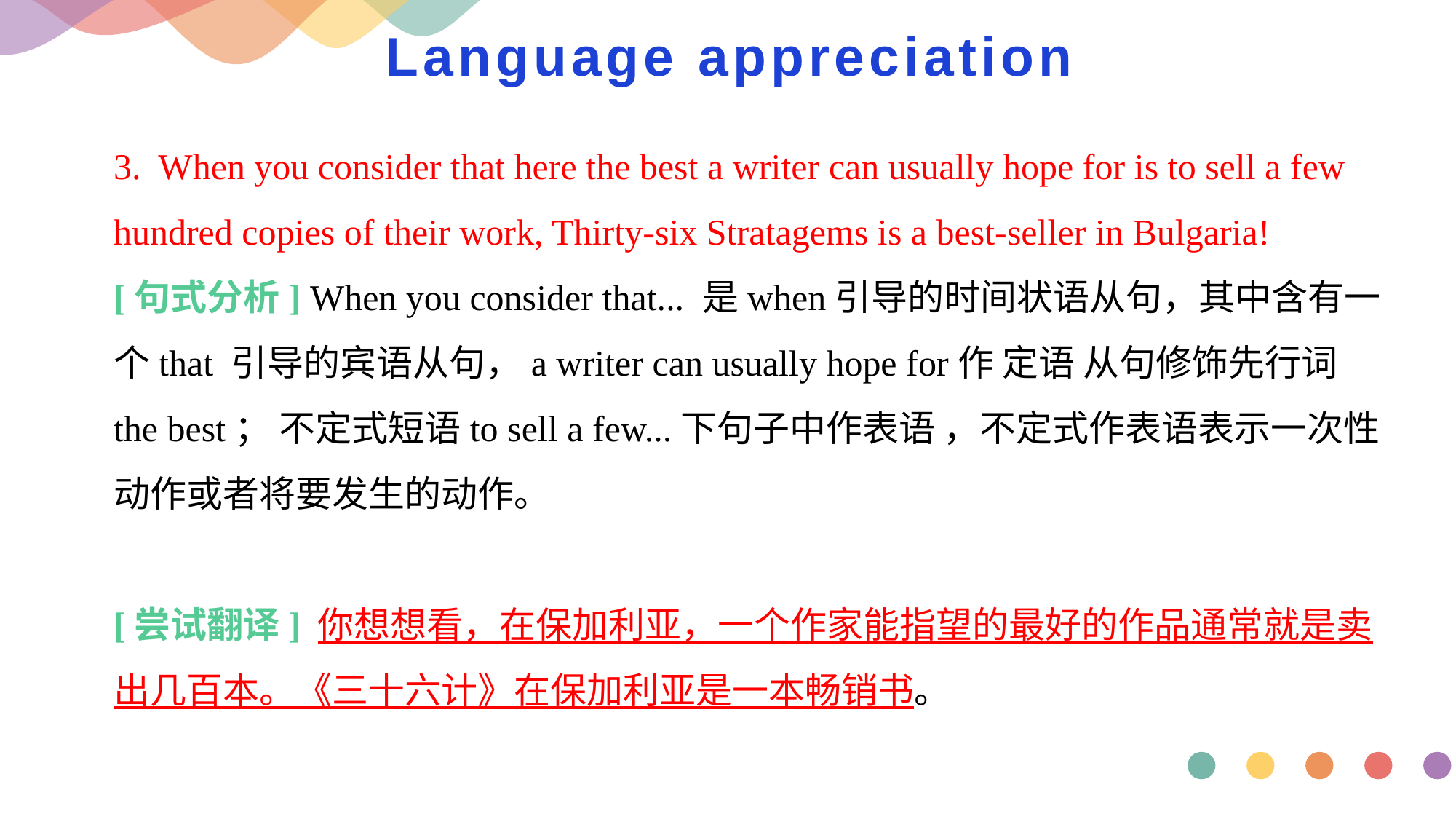

# Language appreciation
3.  When you consider that here the best a writer can usually hope for is to sell a few hundred copies of their work, Thirty-six Stratagems is a best-seller in Bulgaria!
[句式分析] When you consider that... 是when引导的时间状语从句，其中含有一个that 引导的宾语从句，a writer can usually hope for作 定语 从句修饰先行词the best； 不定式短语to sell a few...下句子中作表语 ，不定式作表语表示一次性动作或者将要发生的动作。

[尝试翻译] 你想想看，在保加利亚，一个作家能指望的最好的作品通常就是卖出几百本。《三十六计》在保加利亚是一本畅销书。